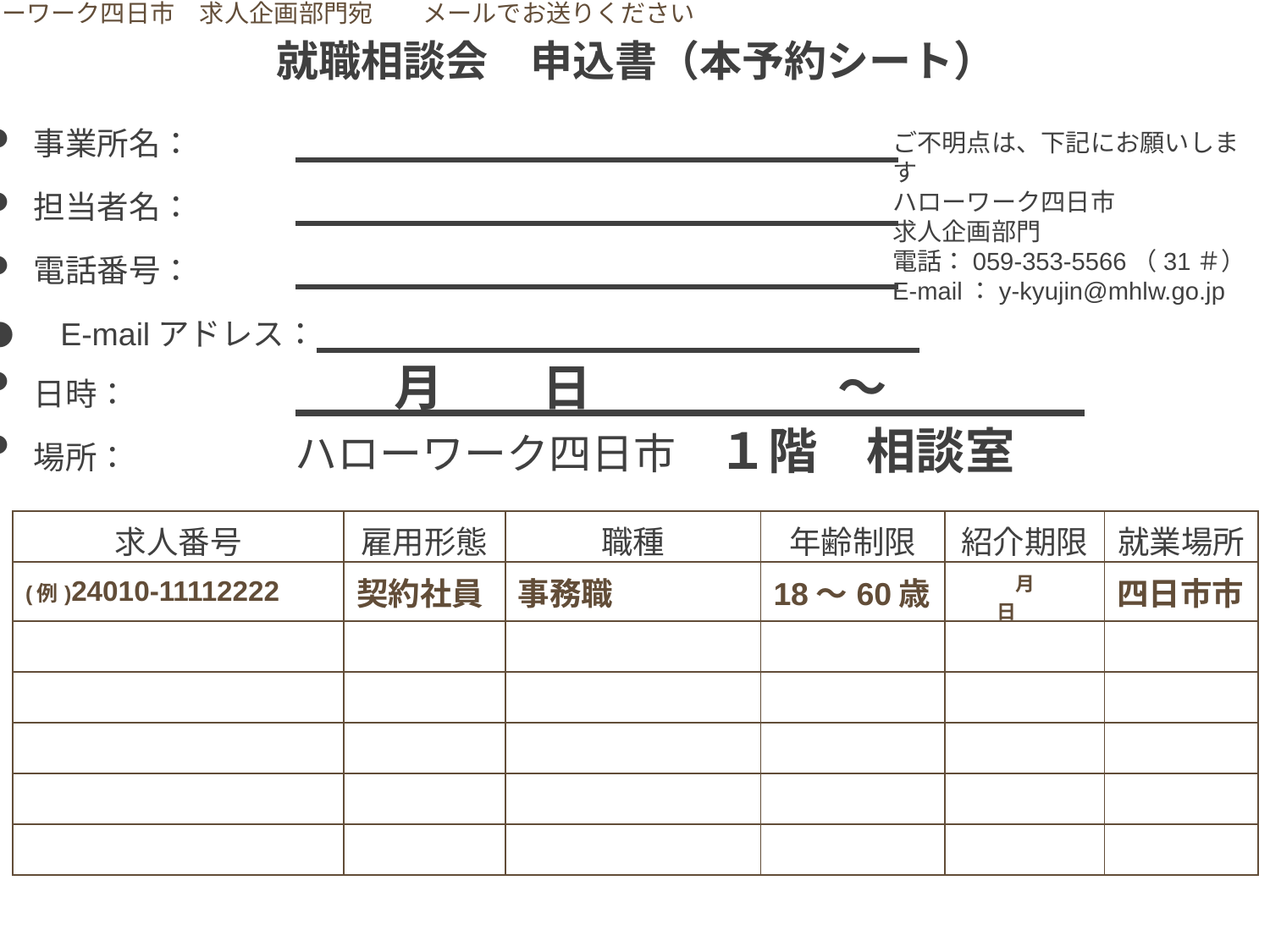

ハローワーク四日市　求人企画部門宛　　メールでお送りください

就職相談会　申込書（本予約シート）
事業所名：
担当者名：
電話番号：
●　E-mailアドレス：
日時：	　　月　　日　　　　　～
場所：	ハローワーク四日市　１階　相談室
ご不明点は、下記にお願いします
ハローワーク四日市
求人企画部門
電話：059-353-5566（31＃）
E-mail：y-kyujin@mhlw.go.jp

| 求人番号 | 雇用形態 | 職種 | 年齢制限 | 紹介期限 | 就業場所 |
| --- | --- | --- | --- | --- | --- |
| (例)24010-11112222 | 契約社員 | 事務職 | 18～60歳 | 月　　　　日 | 四日市市 |
|  |  |  |  |  |  |
|  |  |  |  |  |  |
|  |  |  |  |  |  |
|  |  |  |  |  |  |
|  |  |  |  |  |  |